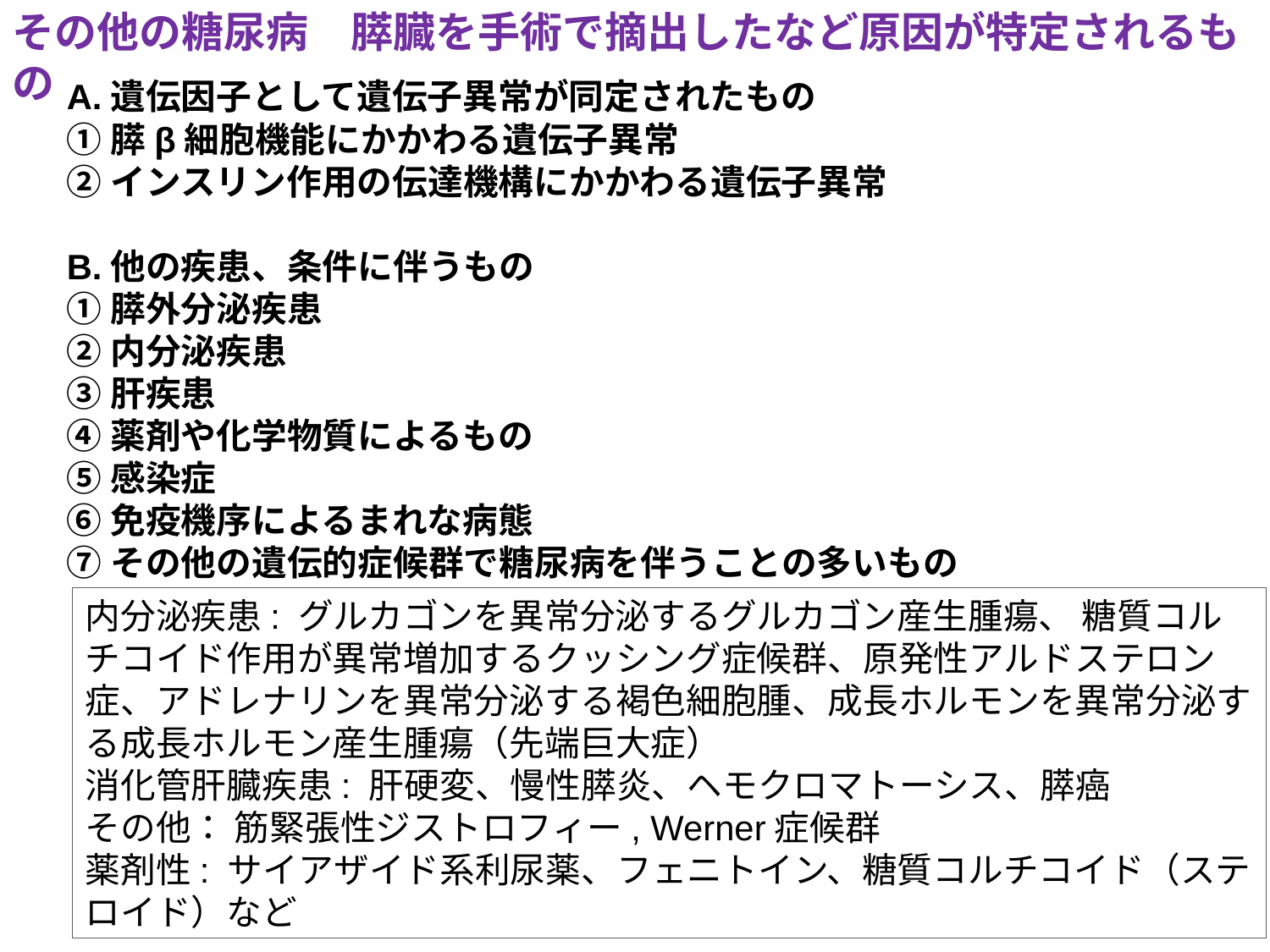

その他の糖尿病　膵臓を手術で摘出したなど原因が特定されるもの
A.遺伝因子として遺伝子異常が同定されたもの
①膵β細胞機能にかかわる遺伝子異常
②インスリン作用の伝達機構にかかわる遺伝子異常

B.他の疾患、条件に伴うもの
①膵外分泌疾患
②内分泌疾患
③肝疾患
④薬剤や化学物質によるもの
⑤感染症
⑥免疫機序によるまれな病態
⑦その他の遺伝的症候群で糖尿病を伴うことの多いもの
内分泌疾患: グルカゴンを異常分泌するグルカゴン産生腫瘍、 糖質コルチコイド作用が異常増加するクッシング症候群、原発性アルドステロン症、アドレナリンを異常分泌する褐色細胞腫、成長ホルモンを異常分泌する成長ホルモン産生腫瘍（先端巨大症）
消化管肝臓疾患: 肝硬変、慢性膵炎、ヘモクロマトーシス、膵癌
その他： 筋緊張性ジストロフィー, Werner症候群
薬剤性: サイアザイド系利尿薬、フェニトイン、糖質コルチコイド（ステロイド）など